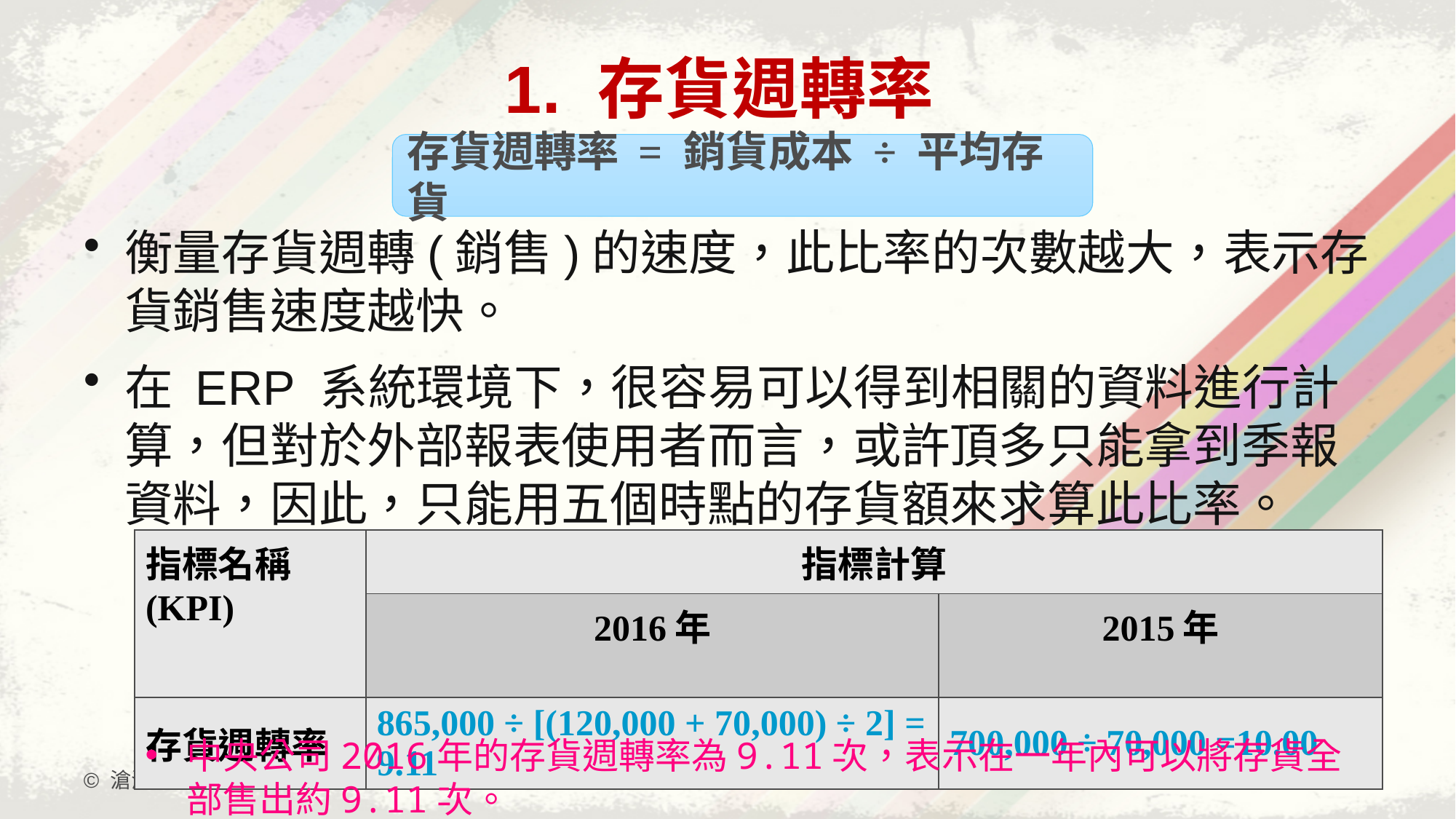

# 1. 存貨週轉率
存貨週轉率 = 銷貨成本 ÷ 平均存貨
衡量存貨週轉(銷售)的速度，此比率的次數越大，表示存貨銷售速度越快。
在 ERP 系統環境下，很容易可以得到相關的資料進行計算，但對於外部報表使用者而言，或許頂多只能拿到季報資料，因此，只能用五個時點的存貨額來求算此比率。

| 指標名稱 (KPI) | 指標計算 |  |
| --- | --- | --- |
|  | 2016年 | 2015年 |
| 存貨週轉率 | 865,000 ÷ [(120,000 + 70,000) ÷ 2] = 9.11 | 700,000 ÷ 70,000 =10.00 |
中央公司2016年的存貨週轉率為9.11次，表示在一年內可以將存貨全部售出約9.11次。
© 滄海圖書
65